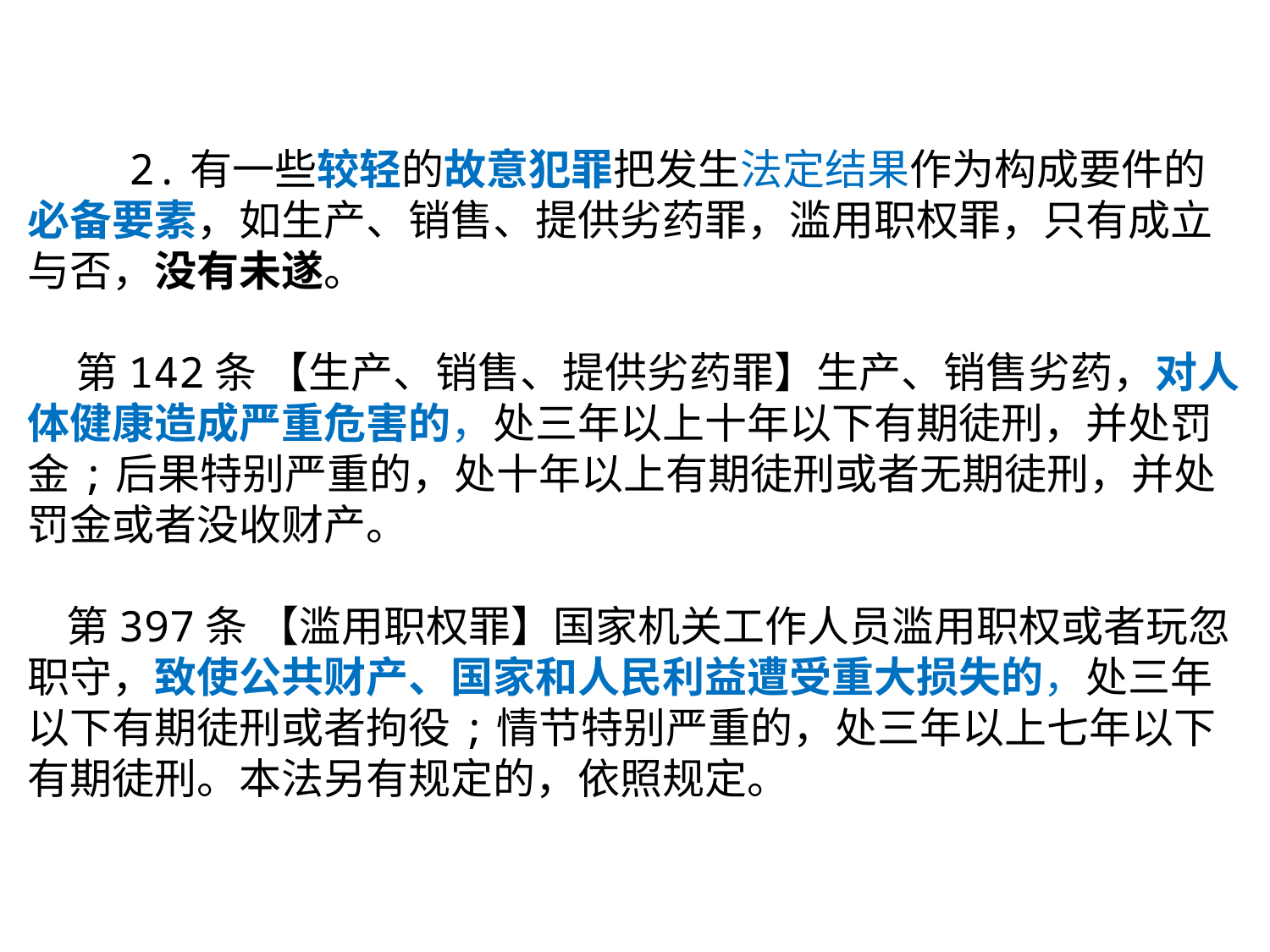

2.有一些较轻的故意犯罪把发生法定结果作为构成要件的必备要素，如生产、销售、提供劣药罪，滥用职权罪，只有成立与否，没有未遂。

    第142条 【生产、销售、提供劣药罪】生产、销售劣药，对人体健康造成严重危害的，处三年以上十年以下有期徒刑，并处罚金;后果特别严重的，处十年以上有期徒刑或者无期徒刑，并处罚金或者没收财产。

   第397条 【滥用职权罪】国家机关工作人员滥用职权或者玩忽职守，致使公共财产、国家和人民利益遭受重大损失的，处三年以下有期徒刑或者拘役;情节特别严重的，处三年以上七年以下有期徒刑。本法另有规定的，依照规定。